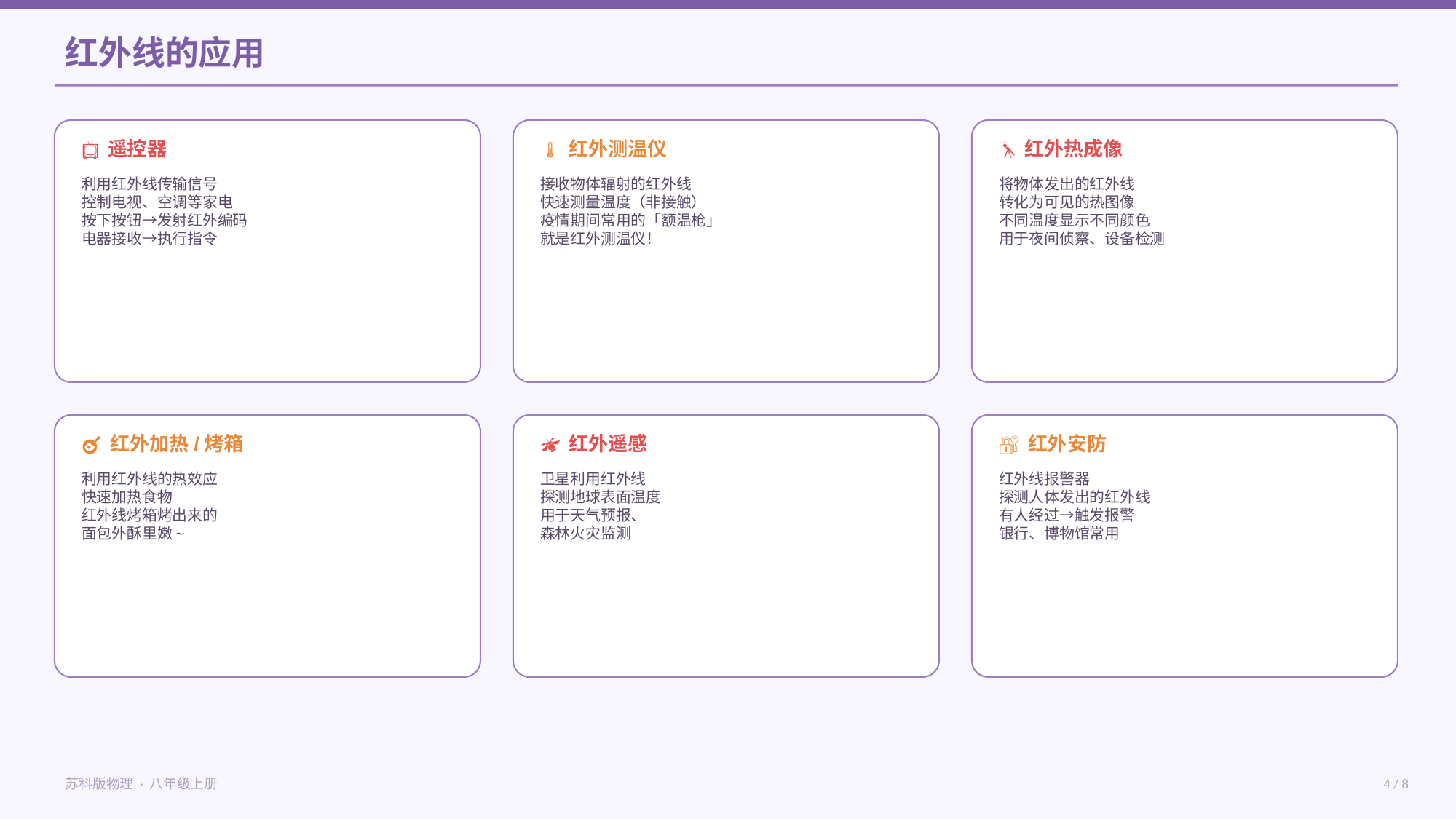

红外线的应用

📺 遥控器
🌡 红外测温仪
🔭 红外热成像
利用红外线传输信号
控制电视、空调等家电
按下按钮→发射红外编码
电器接收→执行指令
接收物体辐射的红外线
快速测量温度（非接触）
疫情期间常用的「额温枪」
就是红外测温仪！
将物体发出的红外线
转化为可见的热图像
不同温度显示不同颜色
用于夜间侦察、设备检测

🍳 红外加热/烤箱
🛰 红外遥感
🔐 红外安防
利用红外线的热效应
快速加热食物
红外线烤箱烤出来的
面包外酥里嫩~
卫星利用红外线
探测地球表面温度
用于天气预报、
森林火灾监测
红外线报警器
探测人体发出的红外线
有人经过→触发报警
银行、博物馆常用
苏科版物理 · 八年级上册
4 / 8